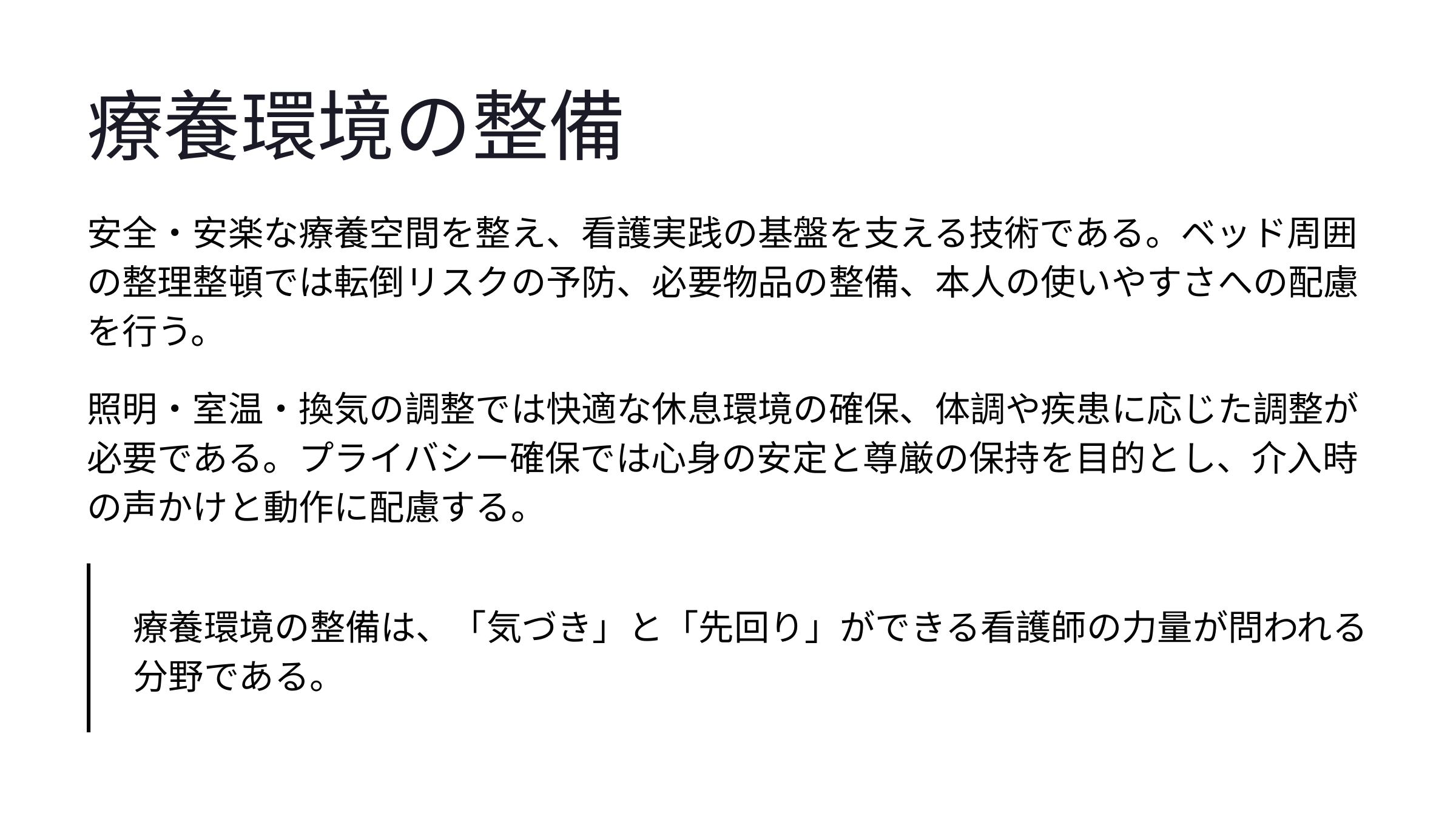

療養環境の整備
安全・安楽な療養空間を整え、看護実践の基盤を支える技術である。ベッド周囲の整理整頓では転倒リスクの予防、必要物品の整備、本人の使いやすさへの配慮を行う。
照明・室温・換気の調整では快適な休息環境の確保、体調や疾患に応じた調整が必要である。プライバシー確保では心身の安定と尊厳の保持を目的とし、介入時の声かけと動作に配慮する。

療養環境の整備は、「気づき」と「先回り」ができる看護師の力量が問われる分野である。